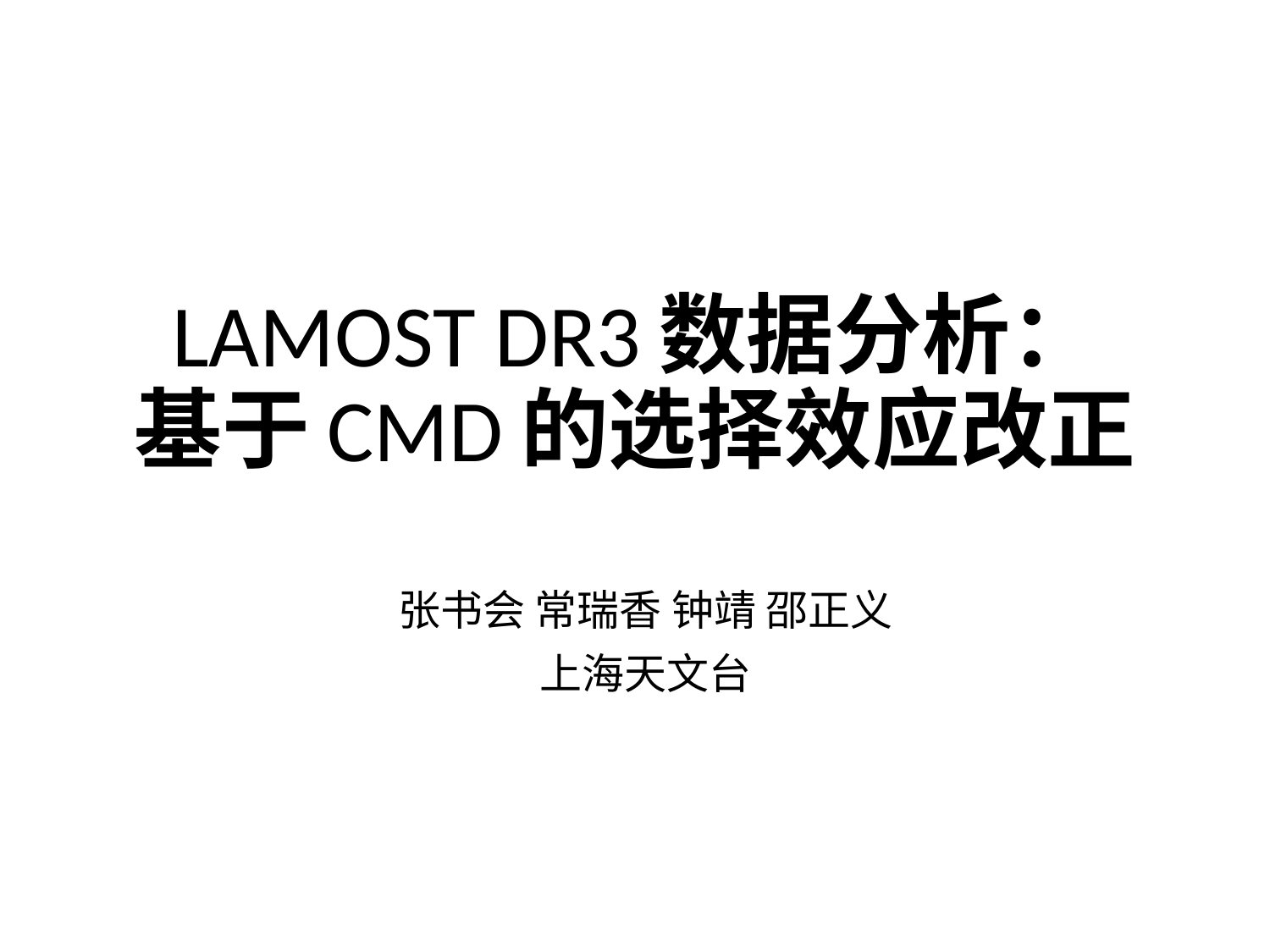

# LAMOST DR3数据分析： 基于CMD的选择效应改正
张书会 常瑞香 钟靖 邵正义
上海天文台